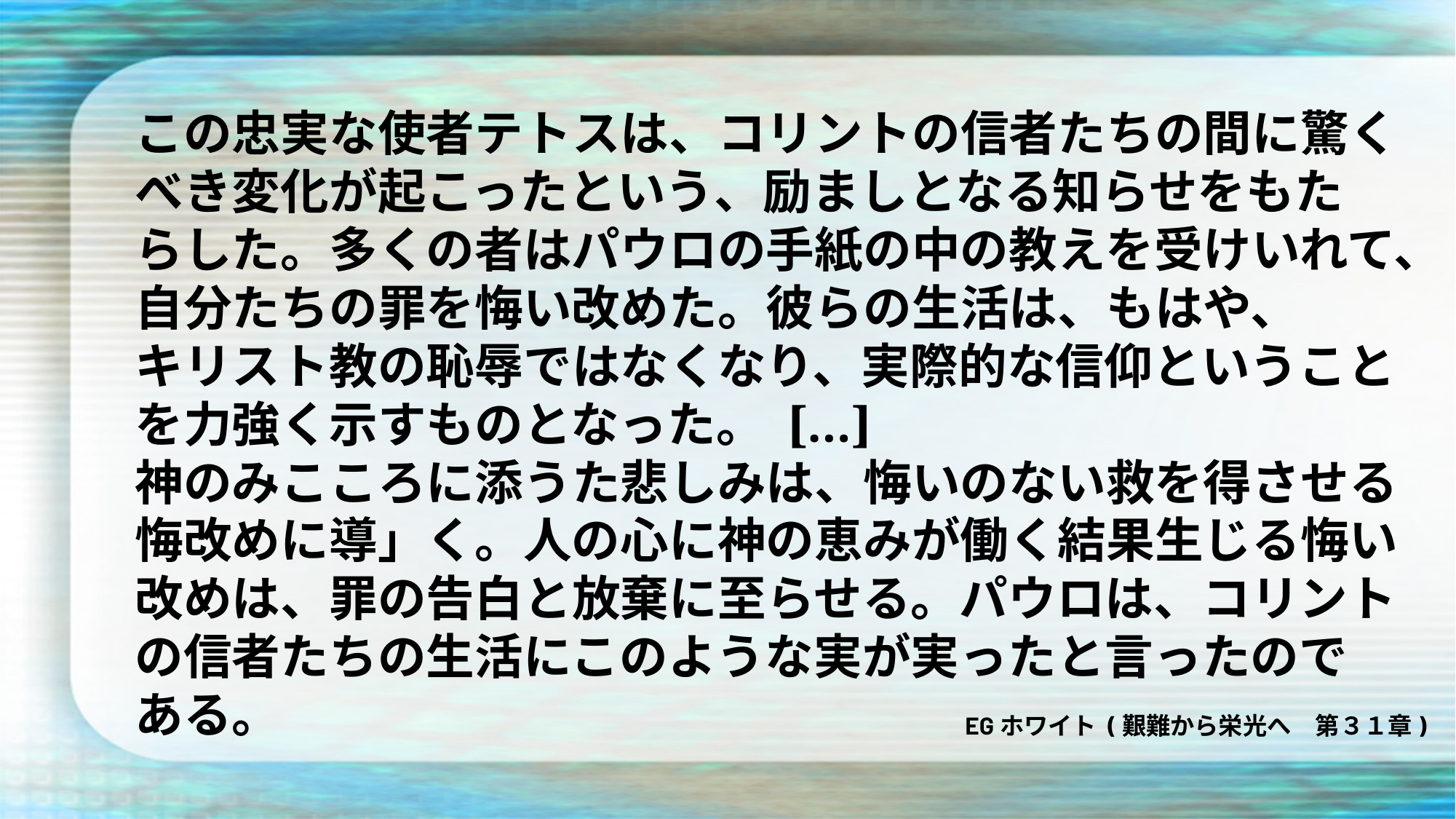

この忠実な使者テトスは、コリントの信者たちの間に驚くべき変化が起こったという、励ましとなる知らせをもた　らした。多くの者はパウロの手紙の中の教えを受けいれて、自分たちの罪を悔い改めた。彼らの生活は、もはや、　　キリスト教の恥辱ではなくなり、実際的な信仰ということを力強く示すものとなった。 […]
神のみこころに添うた悲しみは、悔いのない救を得させる悔改めに導」く。人の心に神の恵みが働く結果生じる悔い改めは、罪の告白と放棄に至らせる。パウロは、コリントの信者たちの生活にこのような実が実ったと言ったので　ある。
EGホワイト (艱難から栄光へ　第３１章)